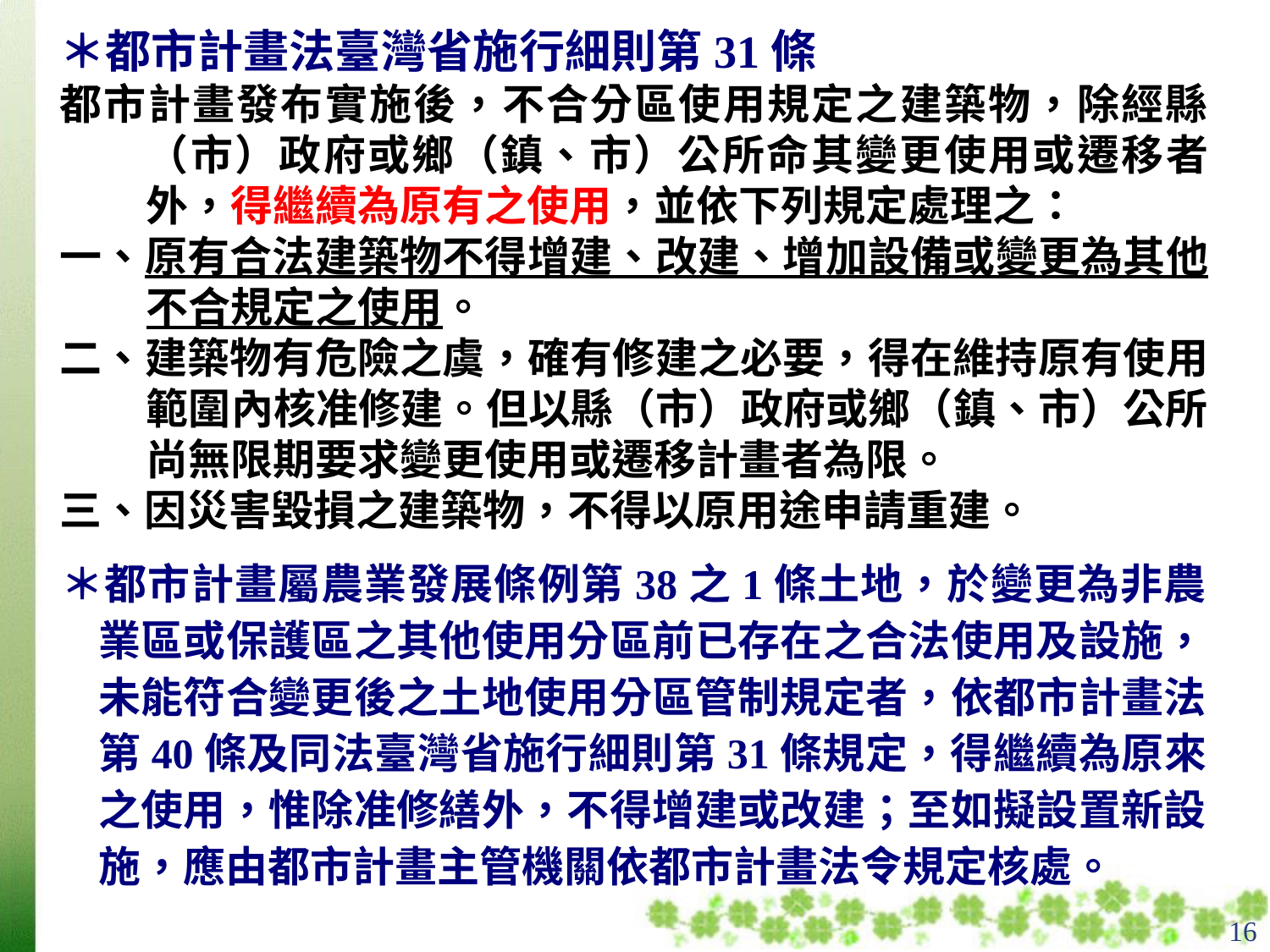

＊都市計畫法臺灣省施行細則第31條
都市計畫發布實施後，不合分區使用規定之建築物，除經縣（市）政府或鄉（鎮、市）公所命其變更使用或遷移者外，得繼續為原有之使用，並依下列規定處理之：
一、原有合法建築物不得增建、改建、增加設備或變更為其他不合規定之使用。
二、建築物有危險之虞，確有修建之必要，得在維持原有使用範圍內核准修建。但以縣（市）政府或鄉（鎮、市）公所尚無限期要求變更使用或遷移計畫者為限。
三、因災害毀損之建築物，不得以原用途申請重建。
＊都市計畫屬農業發展條例第38之1條土地，於變更為非農業區或保護區之其他使用分區前已存在之合法使用及設施，未能符合變更後之土地使用分區管制規定者，依都市計畫法第40條及同法臺灣省施行細則第31條規定，得繼續為原來之使用，惟除准修繕外，不得增建或改建；至如擬設置新設施，應由都市計畫主管機關依都市計畫法令規定核處。
16